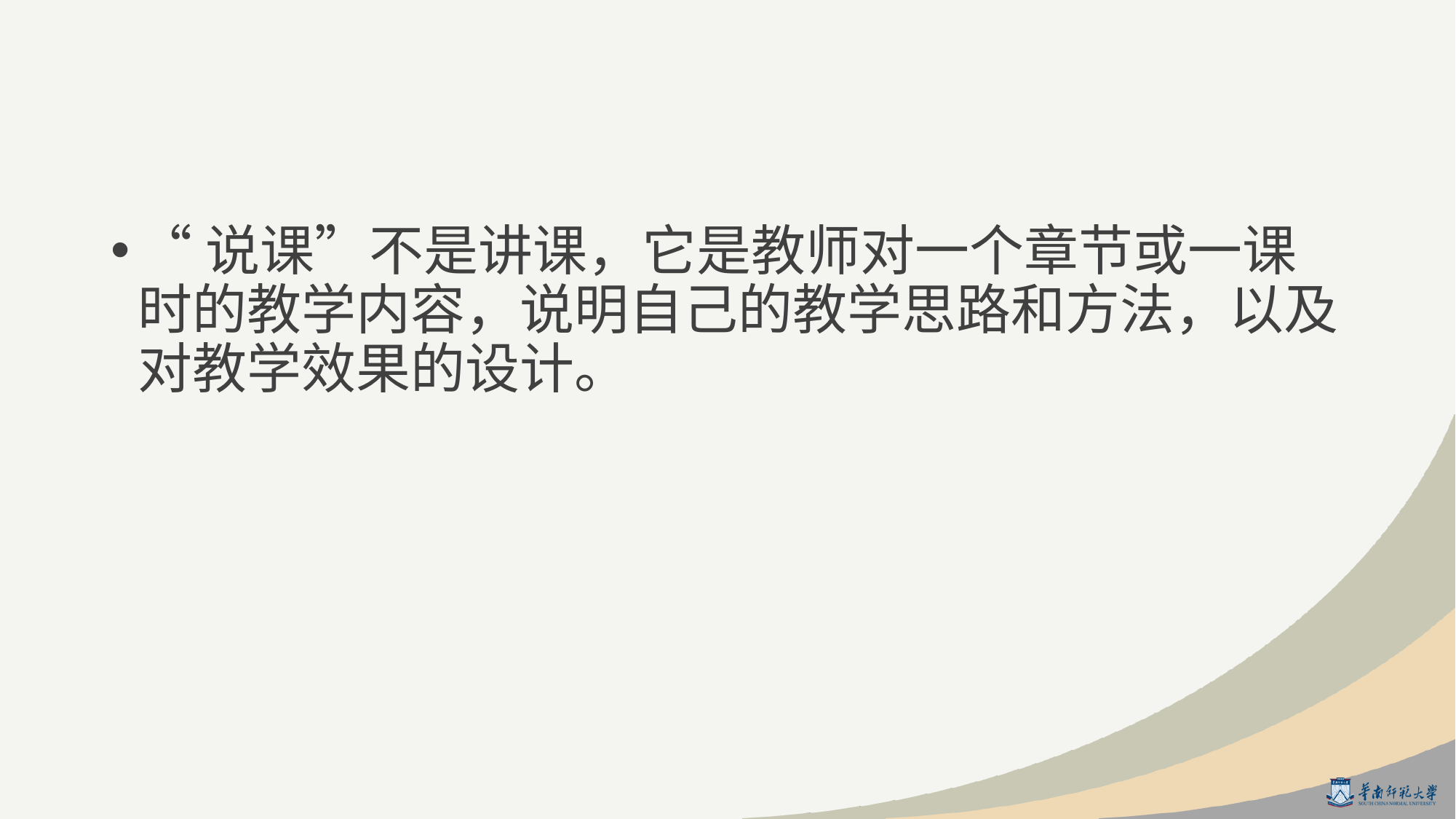

“说课”不是讲课，它是教师对一个章节或一课时的教学内容，说明自己的教学思路和方法，以及对教学效果的设计。